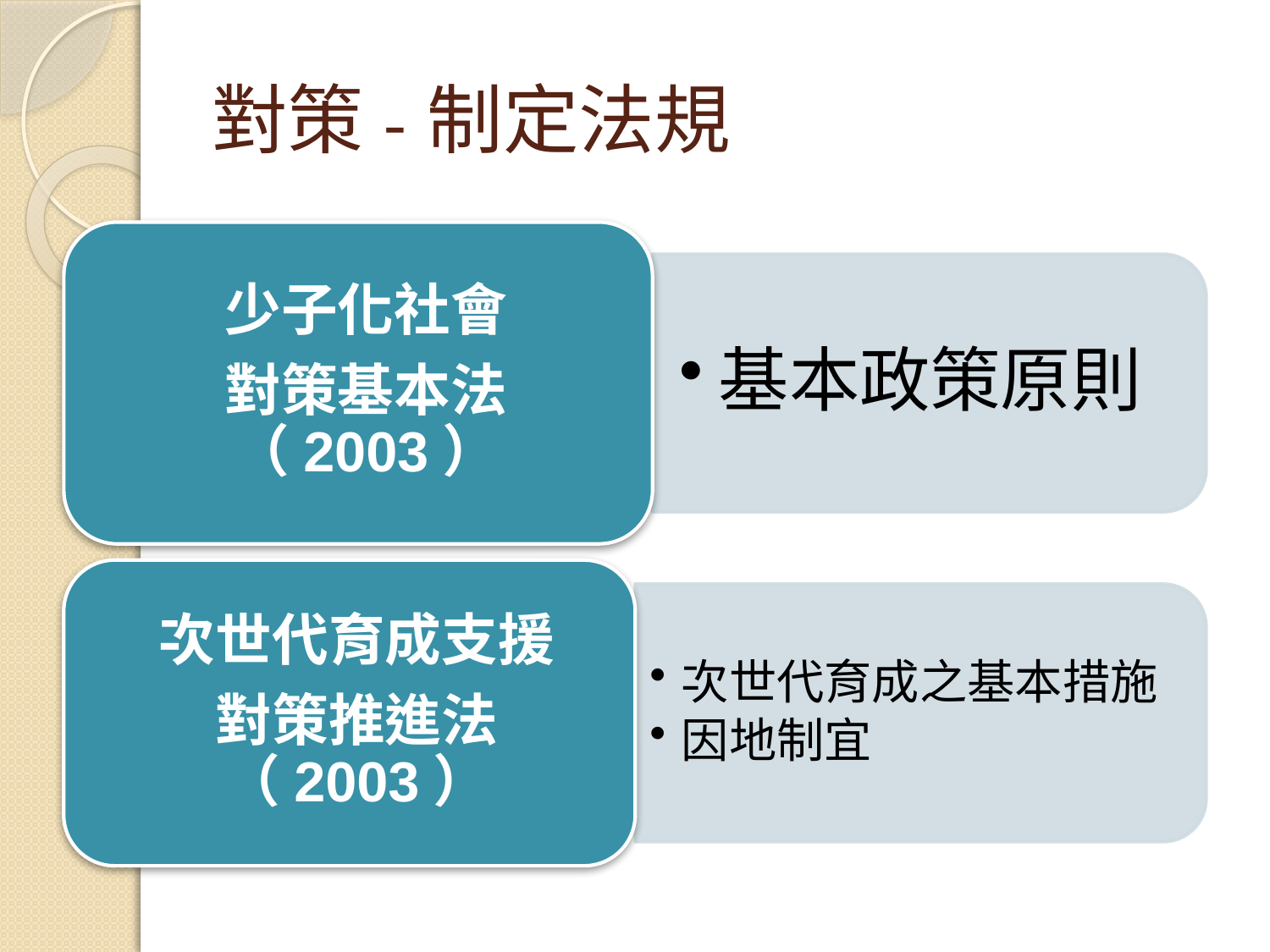

# 對策-制定法規
基本政策原則
少子化社會
對策基本法（2003）
次世代育成之基本措施
因地制宜
次世代育成支援
對策推進法（2003）